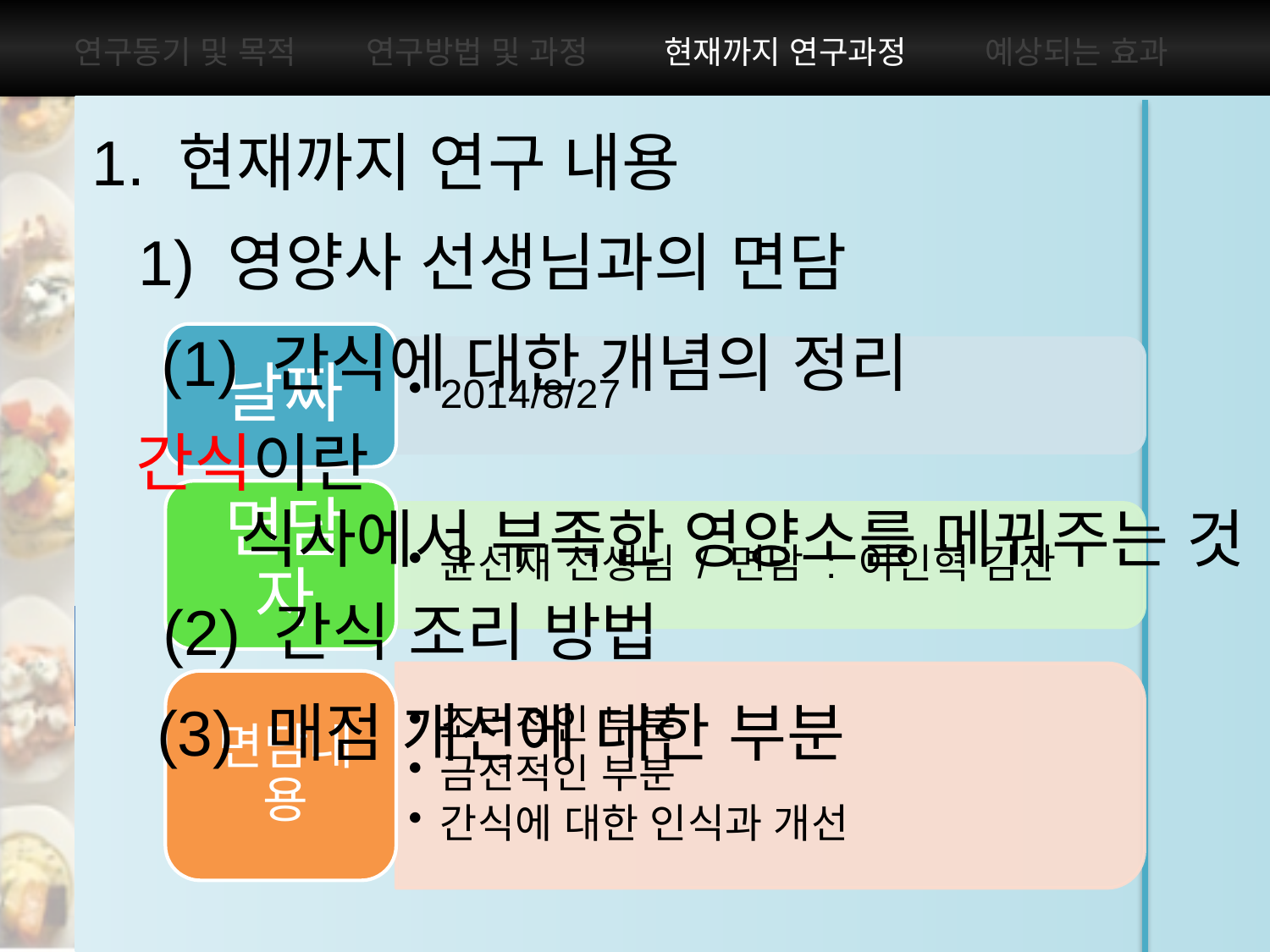

현재까지 연구과정

1. 현재까지 연구 내용
1) 영양사 선생님과의 면담
(1) 간식에 대한 개념의 정리
2014/8/27
날짜
윤선재 선생님 / 면담 : 이인혁 김산
면담자
조리적인 부분
금전적인 부분
간식에 대한 인식과 개선
면담내용
Project
Until now
간식이란
     식사에서 부족한 영양소를 메꿔주는 것
(2) 간식 조리 방법
(3) 매점 개선에 대한 부분